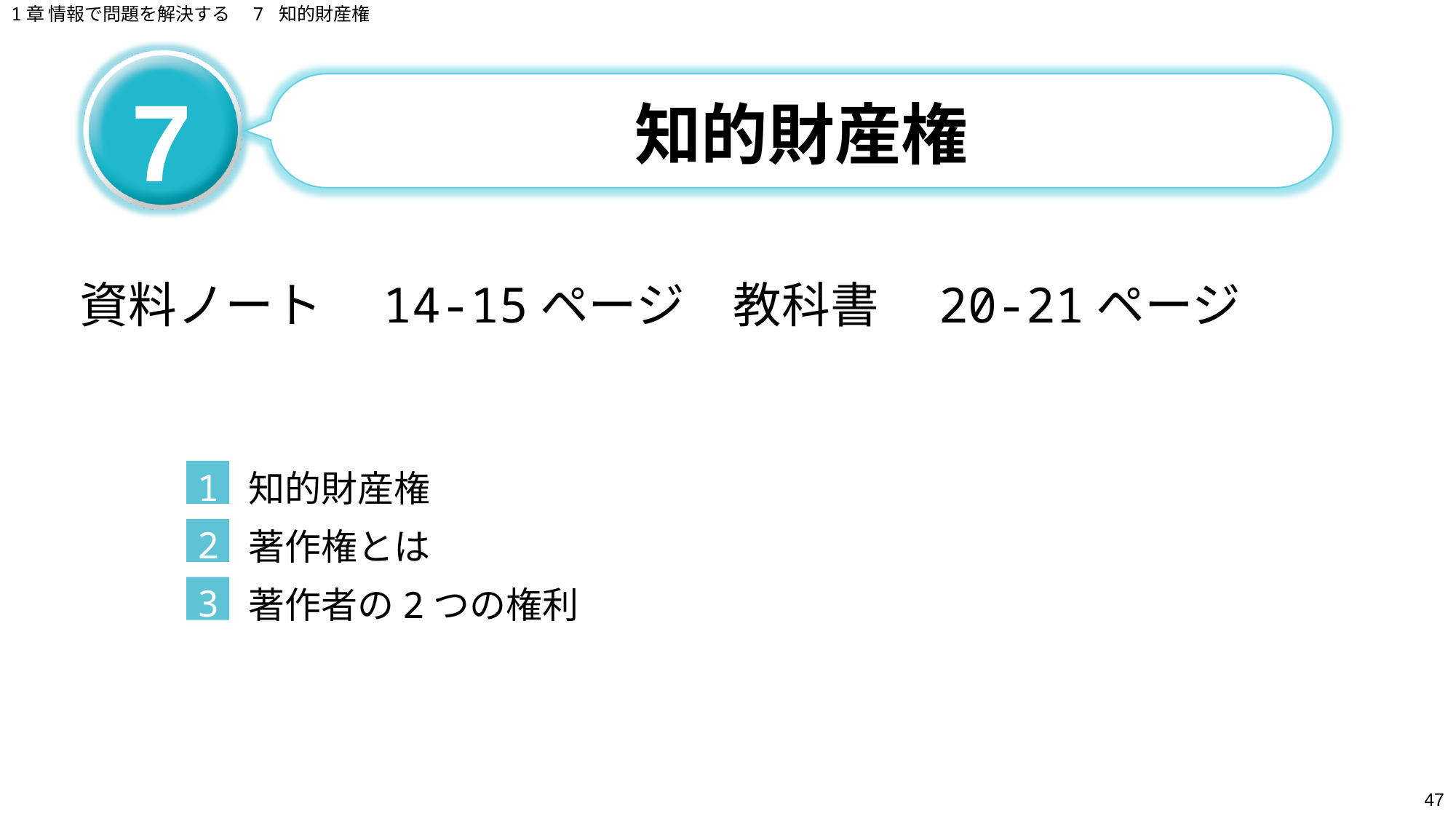

1章 情報で問題を解決する　7 知的財産権
# 知的財産権
7
資料ノート　14-15ページ　教科書　20-21ページ
知的財産権
1
著作権とは
2
著作者の2つの権利
3
47